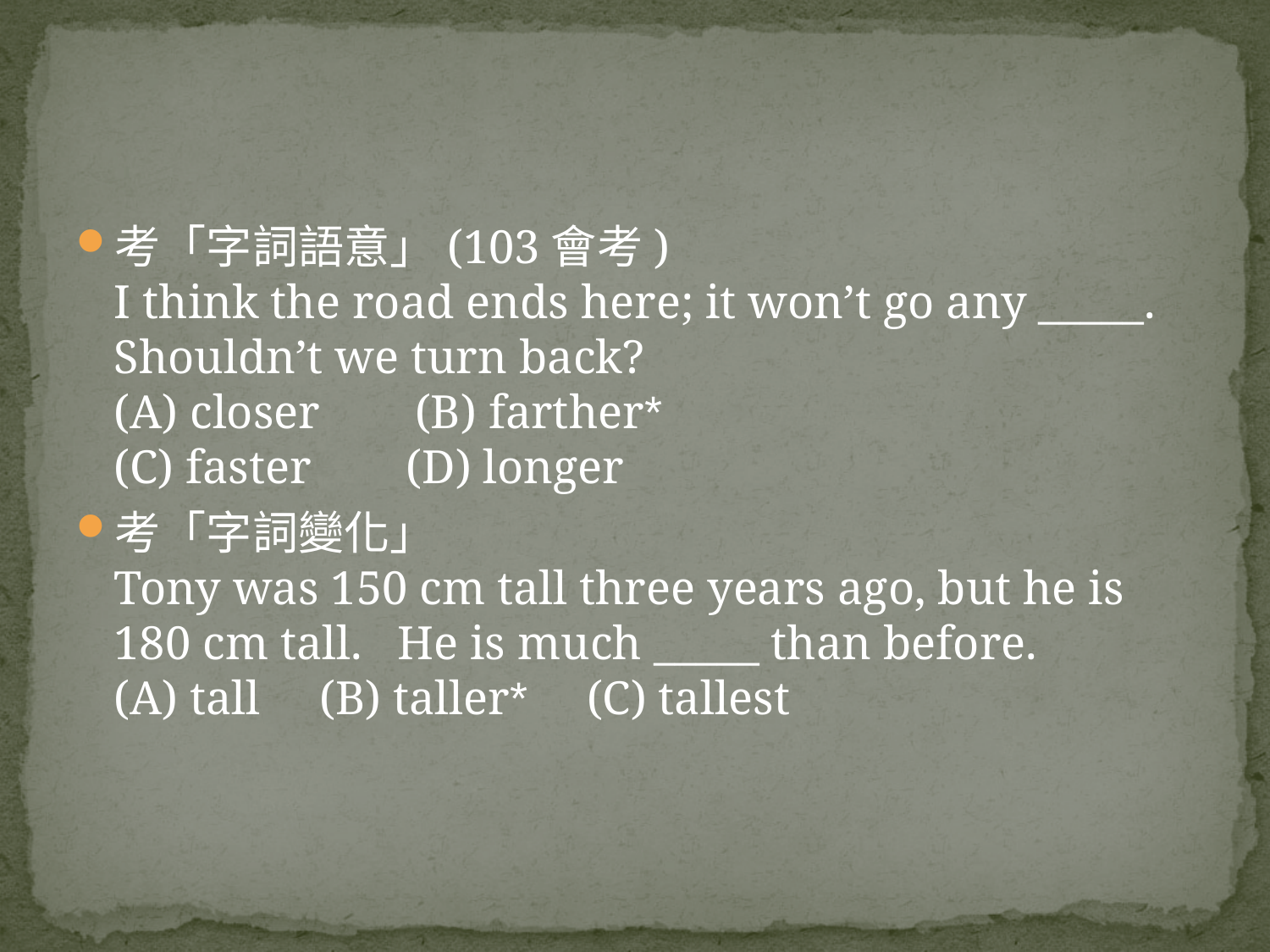

#
考「字詞語意」(103會考)
I think the road ends here; it won’t go any _____.   Shouldn’t we turn back?
(A) closer        (B) farther*
(C) faster        (D) longer
考「字詞變化」
Tony was 150 cm tall three years ago, but he is 180 cm tall.   He is much _____ than before.
(A) tall     (B) taller*     (C) tallest